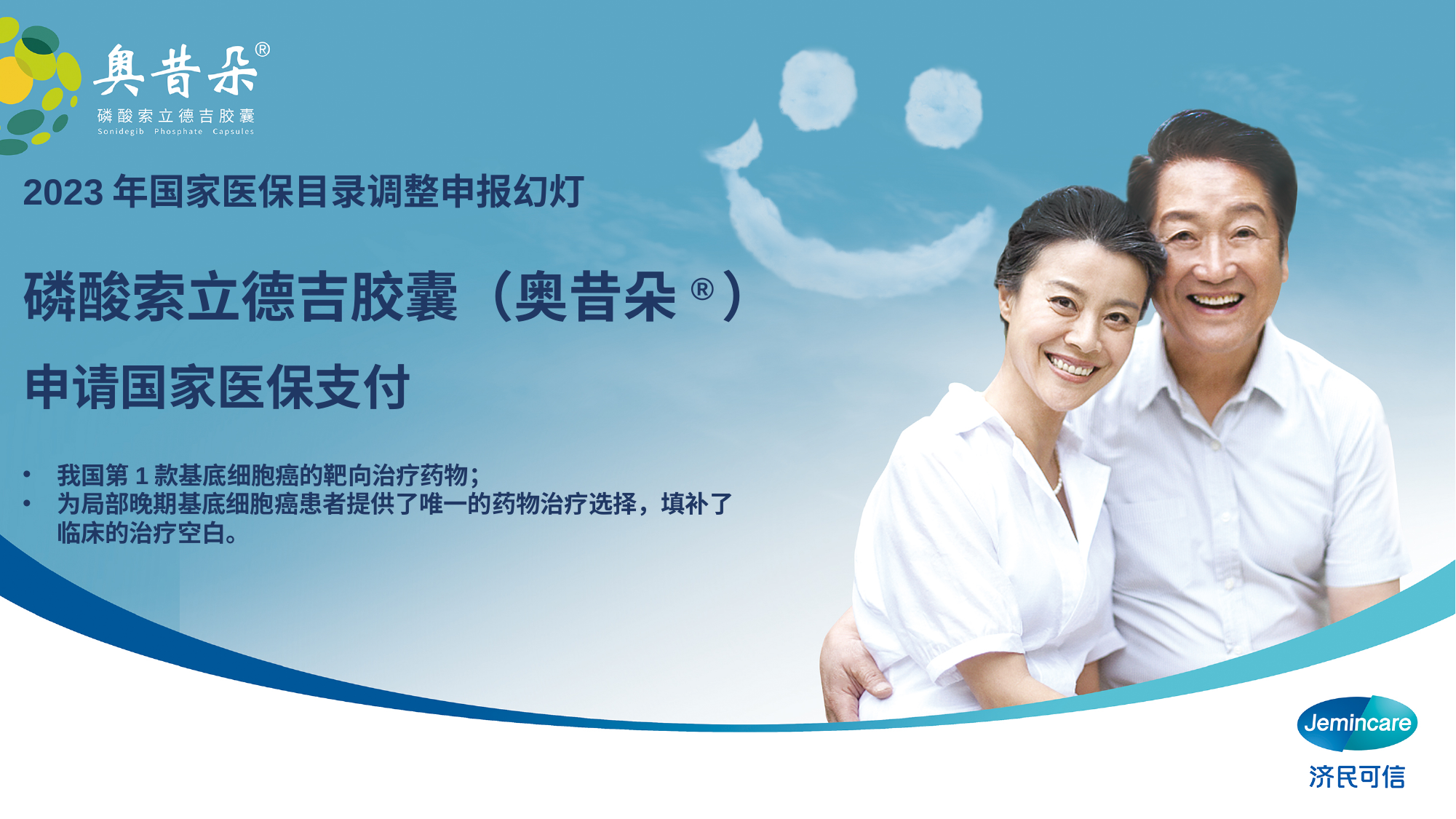

2023年国家医保目录调整申报幻灯
# 磷酸索立德吉胶囊（奥昔朵®） 申请国家医保支付
我国第1款基底细胞癌的靶向治疗药物；
为局部晚期基底细胞癌患者提供了唯一的药物治疗选择，填补了临床的治疗空白。